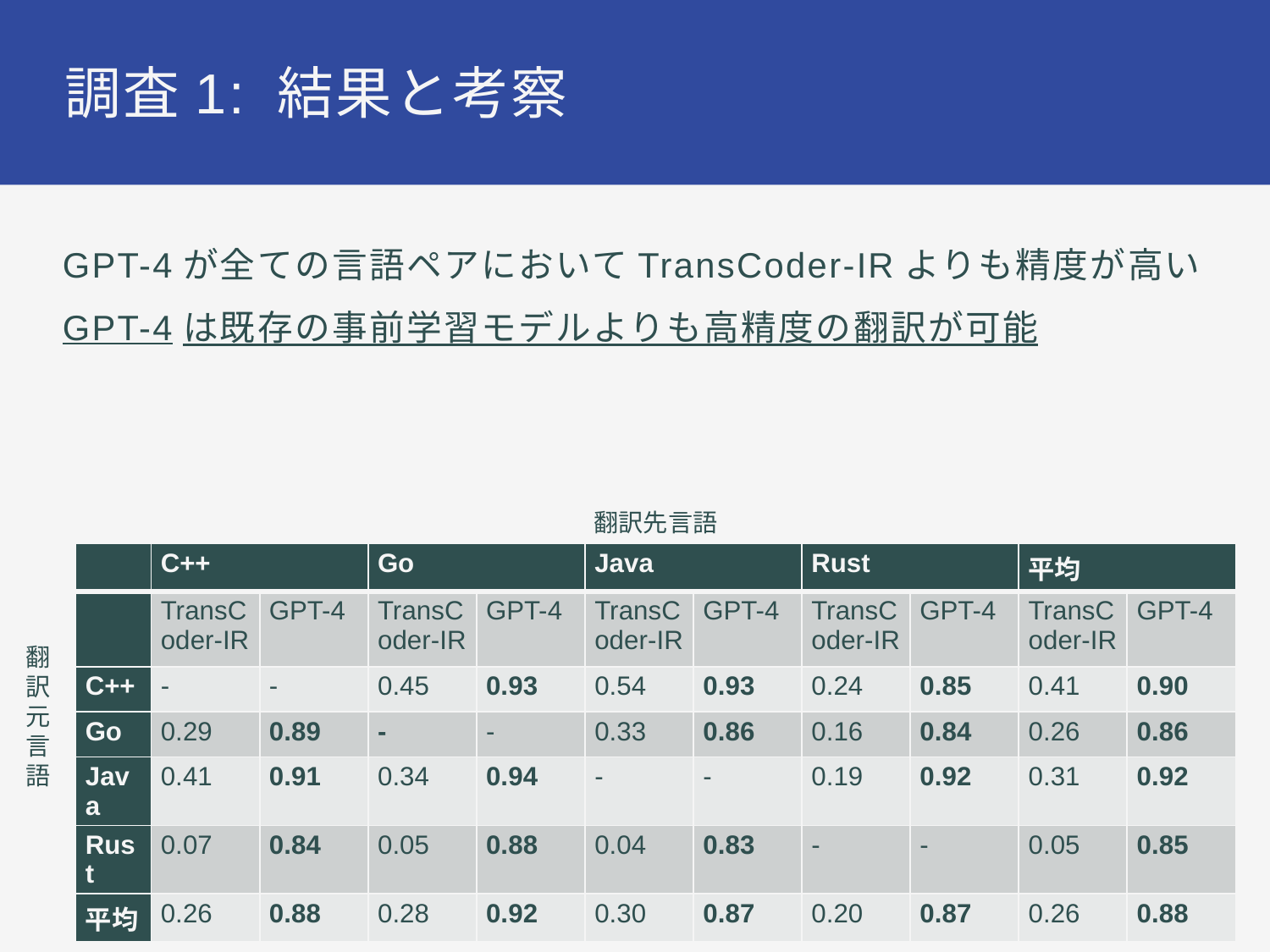

# 調査1: 結果と考察
GPT-4が全ての言語ペアにおいてTransCoder-IRよりも精度が高い
GPT-4は既存の事前学習モデルよりも高精度の翻訳が可能

翻訳先言語
|  | C++ |  | Go |  | Java |  | Rust |  | 平均 |  |
| --- | --- | --- | --- | --- | --- | --- | --- | --- | --- | --- |
|  | TransCoder-IR | GPT-4 | TransCoder-IR | GPT-4 | TransCoder-IR | GPT-4 | TransCoder-IR | GPT-4 | TransCoder-IR | GPT-4 |
| C++ | - | - | 0.45 | 0.93 | 0.54 | 0.93 | 0.24 | 0.85 | 0.41 | 0.90 |
| Go | 0.29 | 0.89 | - | - | 0.33 | 0.86 | 0.16 | 0.84 | 0.26 | 0.86 |
| Java | 0.41 | 0.91 | 0.34 | 0.94 | - | - | 0.19 | 0.92 | 0.31 | 0.92 |
| Rust | 0.07 | 0.84 | 0.05 | 0.88 | 0.04 | 0.83 | - | - | 0.05 | 0.85 |
| 平均 | 0.26 | 0.88 | 0.28 | 0.92 | 0.30 | 0.87 | 0.20 | 0.87 | 0.26 | 0.88 |
翻訳元言語
14